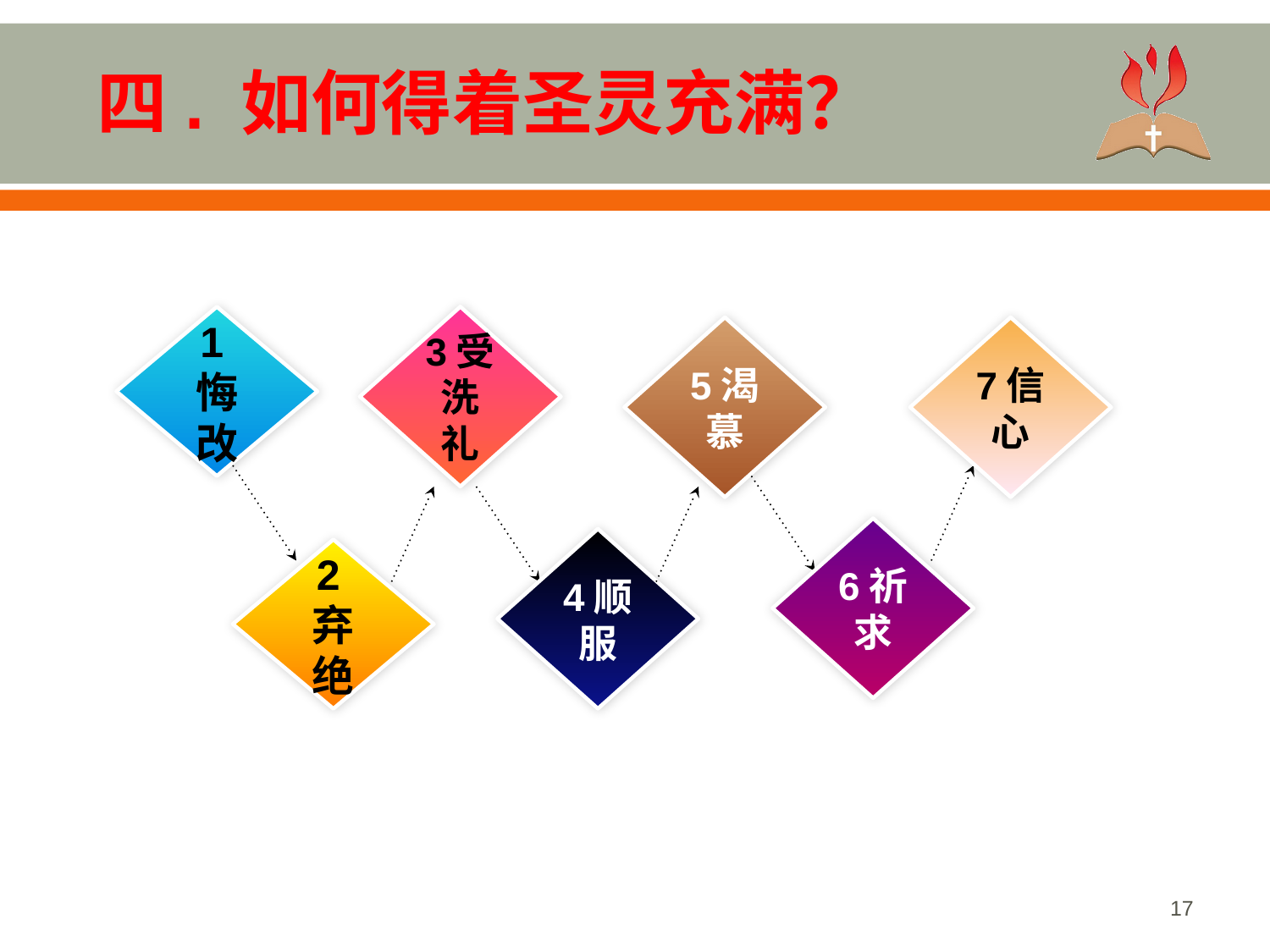

四. 如何得着圣灵充满？
1悔改
3受洗礼
5渴慕
7信心
6祈求
4顺服
2弃绝
17